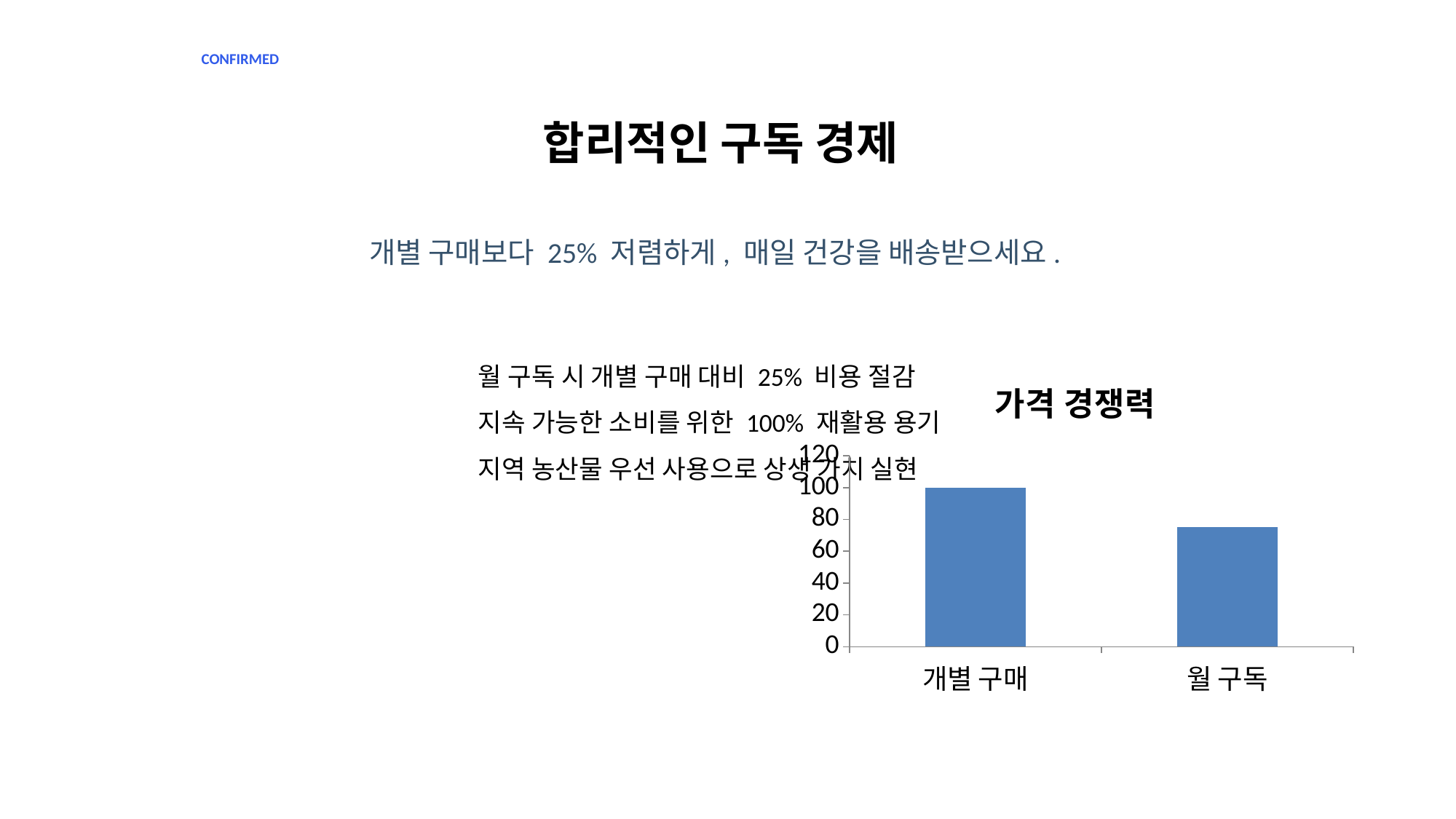

CONFIRMED
합리적인 구독 경제
개별 구매보다 25% 저렴하게, 매일 건강을 배송받으세요.
월 구독 시 개별 구매 대비 25% 비용 절감
지속 가능한 소비를 위한 100% 재활용 용기
지역 농산물 우선 사용으로 상생 가치 실현

### Chart

| Category | 가격 경쟁력 |
|---|---|
| 개별 구매 | 100.0 |
| 월 구독 | 75.0 |